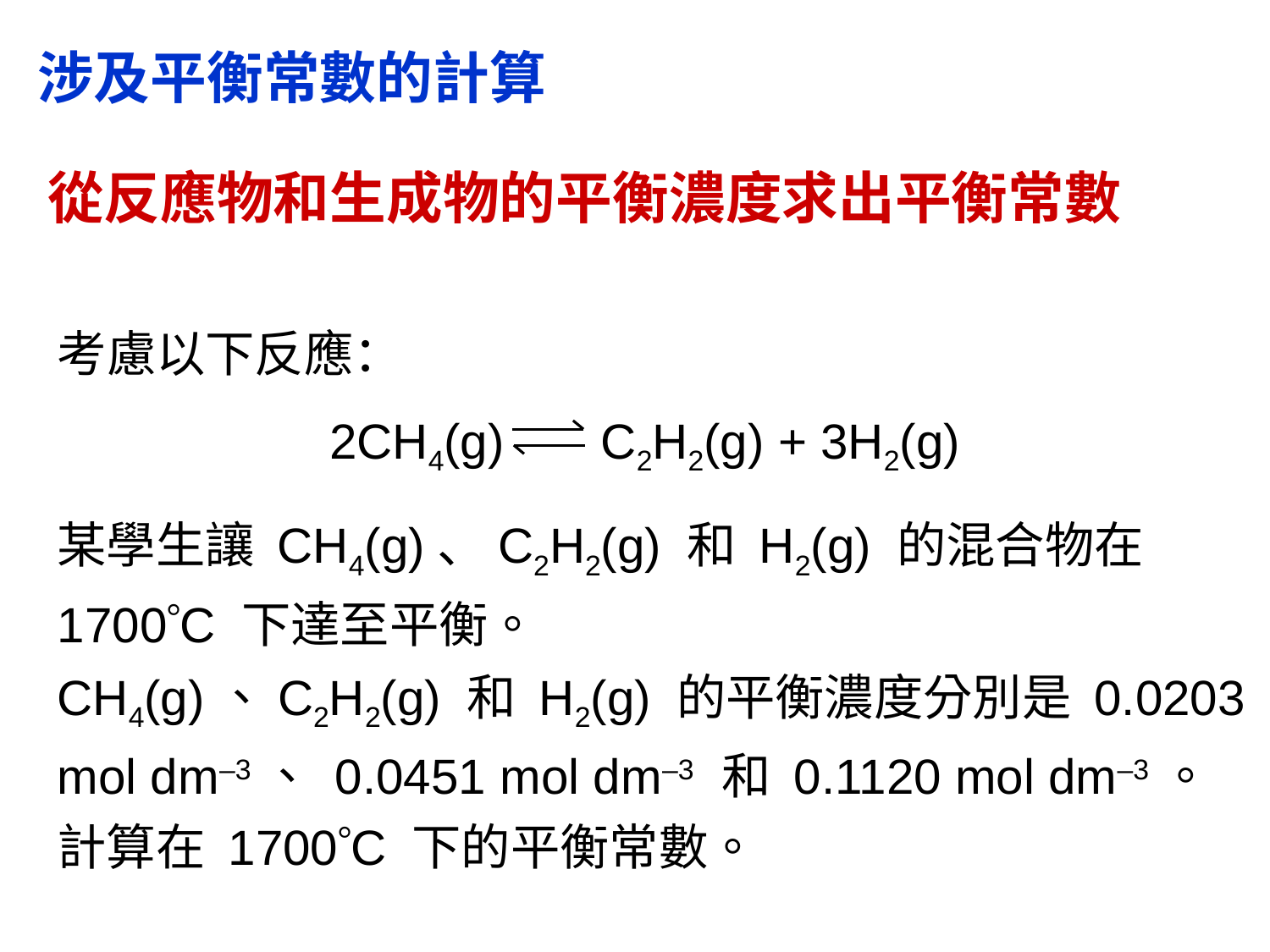

涉及平衡常數的計算
從反應物和生成物的平衡濃度求出平衡常數
考慮以下反應：
2CH4(g)       C2H2(g) + 3H2(g)
某學生讓 CH4(g)、C2H2(g) 和 H2(g) 的混合物在1700°C 下達至平衡。
CH4(g)、C2H2(g) 和 H2(g) 的平衡濃度分別是 0.0203 mol dm–3、 0.0451 mol dm–3  和 0.1120 mol dm–3。
計算在 1700°C 下的平衡常數。